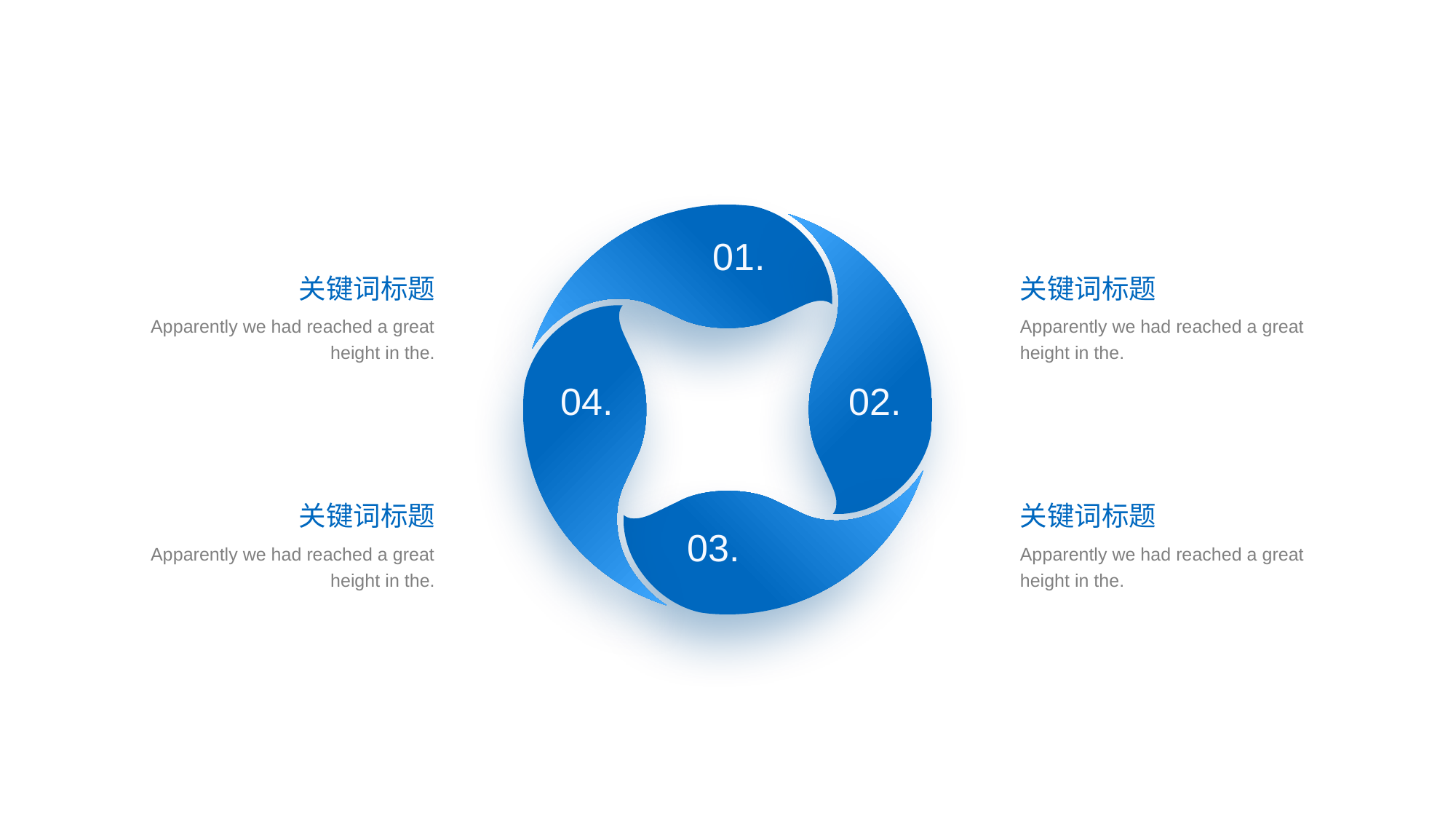

01.
关键词标题
Apparently we had reached a great height in the.
关键词标题
Apparently we had reached a great height in the.

04.
02.

关键词标题
关键词标题
03.
Apparently we had reached a great height in the.
Apparently we had reached a great height in the.